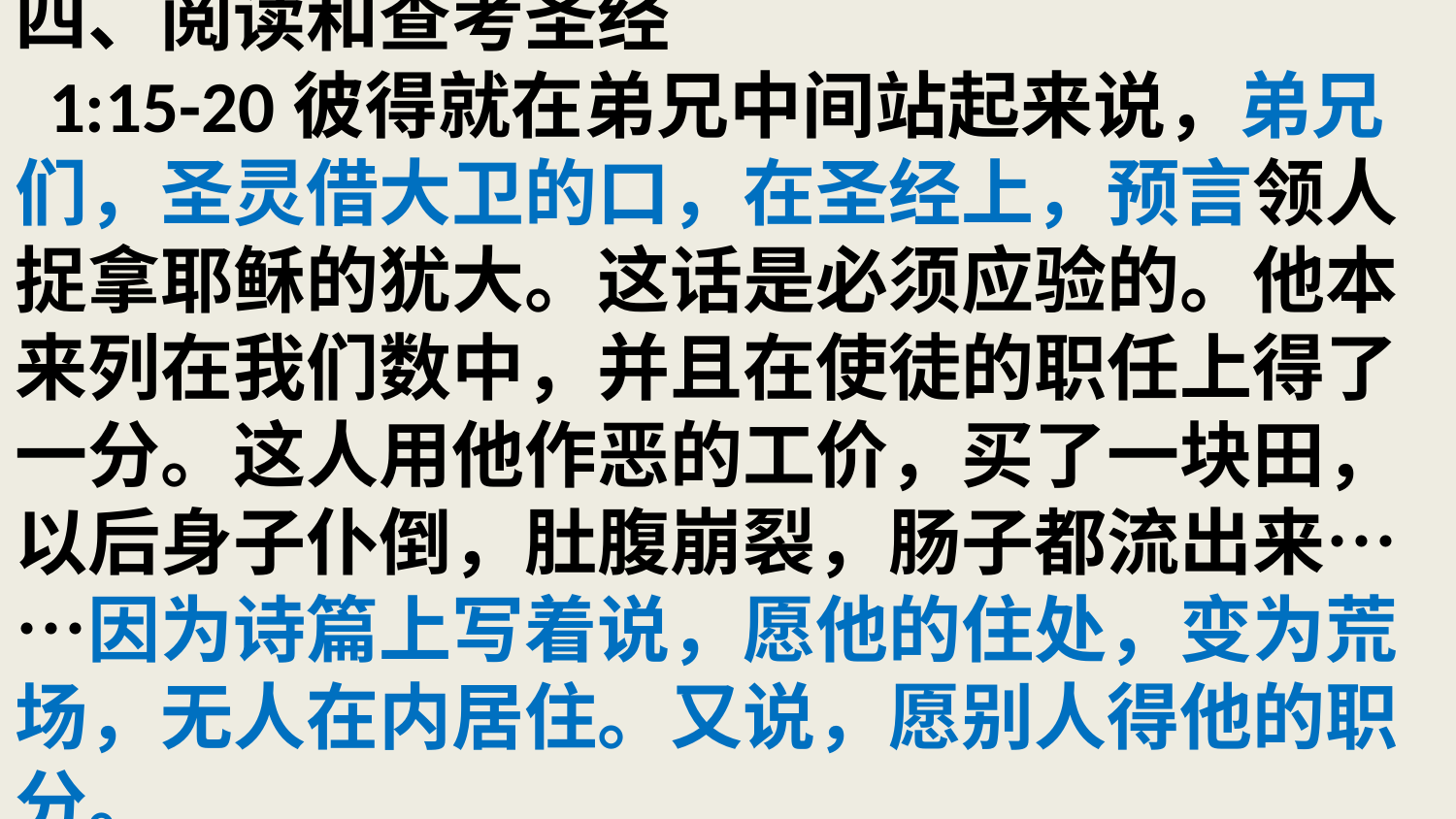

# 四、阅读和查考圣经 1:15-20彼得就在弟兄中间站起来说，弟兄们，圣灵借大卫的口，在圣经上，预言领人捉拿耶稣的犹大。这话是必须应验的。他本来列在我们数中，并且在使徒的职任上得了一分。这人用他作恶的工价，买了一块田，以后身子仆倒，肚腹崩裂，肠子都流出来……因为诗篇上写着说，愿他的住处，变为荒场，无人在内居住。又说，愿别人得他的职分。